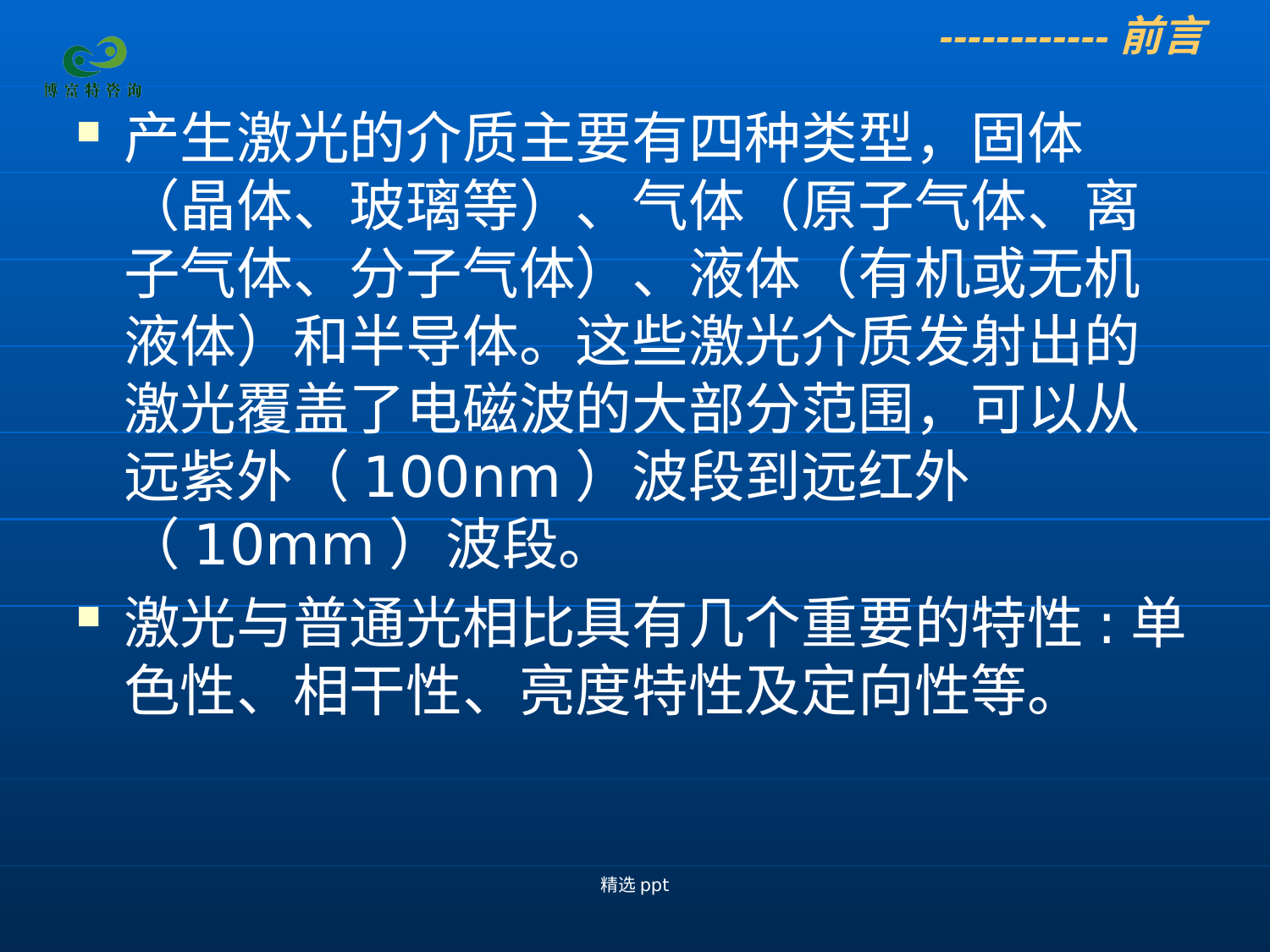

------------前言
产生激光的介质主要有四种类型，固体（晶体、玻璃等）、气体（原子气体、离子气体、分子气体）、液体（有机或无机液体）和半导体。这些激光介质发射出的激光覆盖了电磁波的大部分范围，可以从远紫外（100nm）波段到远红外（10mm）波段。
激光与普通光相比具有几个重要的特性:单色性、相干性、亮度特性及定向性等。
4
精选ppt